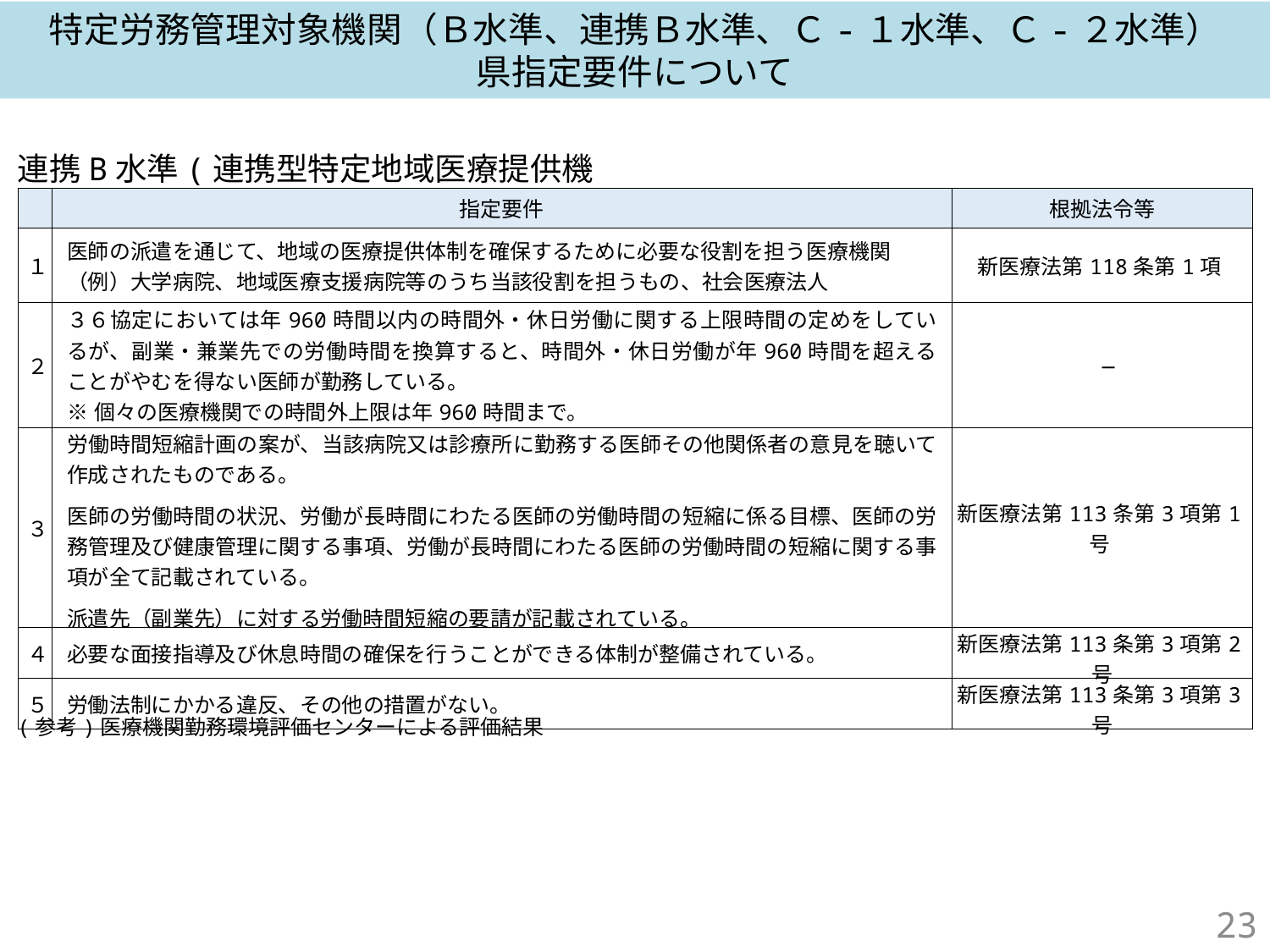

特定労務管理対象機関（Ｂ水準、連携Ｂ水準、Ｃ-１水準、Ｃ-２水準）
県指定要件について
連携B水準(連携型特定地域医療提供機関)
|  | 指定要件 | 根拠法令等 |
| --- | --- | --- |
| １ | 医師の派遣を通じて、地域の医療提供体制を確保するために必要な役割を担う医療機関 （例）大学病院、地域医療支援病院等のうち当該役割を担うもの、社会医療法人 | 新医療法第118条第1項 |
| ２ | ３６協定においては年960時間以内の時間外・休日労働に関する上限時間の定めをしているが、副業・兼業先での労働時間を換算すると、時間外・休日労働が年960時間を超えることがやむを得ない医師が勤務している。 ※個々の医療機関での時間外上限は年960時間まで。 | ― |
| ３ | 労働時間短縮計画の案が、当該病院又は診療所に勤務する医師その他関係者の意見を聴いて作成されたものである。 医師の労働時間の状況、労働が長時間にわたる医師の労働時間の短縮に係る目標、医師の労務管理及び健康管理に関する事項、労働が長時間にわたる医師の労働時間の短縮に関する事項が全て記載されている。 派遣先（副業先）に対する労働時間短縮の要請が記載されている。 | 新医療法第113条第3項第1号 |
| ４ | 必要な面接指導及び休息時間の確保を行うことができる体制が整備されている。 | 新医療法第113条第3項第2号 |
| ５ | 労働法制にかかる違反、その他の措置がない。 | 新医療法第113条第3項第3号 |
(参考)医療機関勤務環境評価センターによる評価結果

23